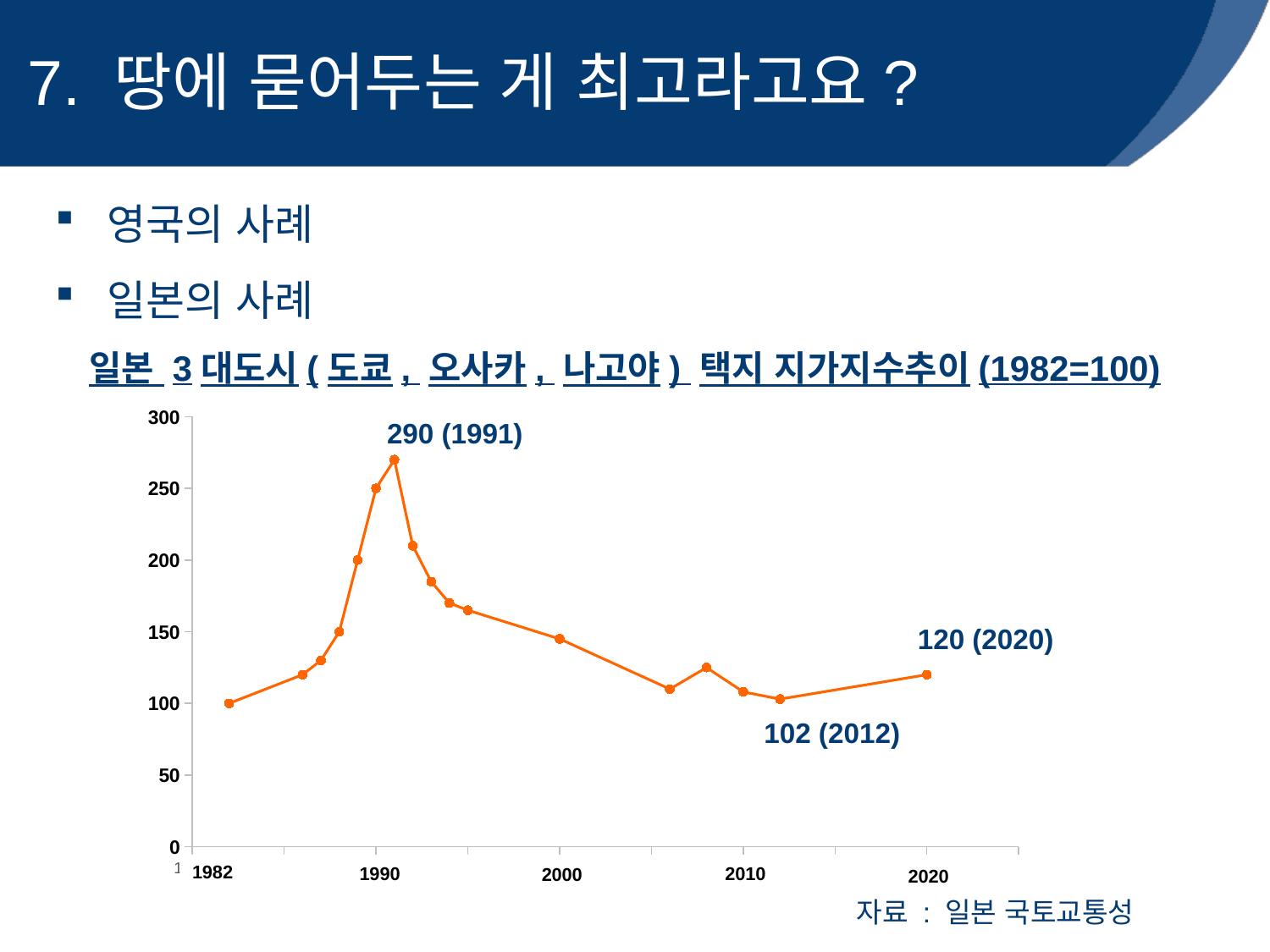

7. 땅에 묻어두는 게 최고라고요?
 영국의 사례
 일본의 사례
일본 3대도시(도쿄, 오사카, 나고야) 택지 지가지수추이(1982=100)

### Chart

| Category |  |
|---|---|
1982
1982
1982
1982
1982
2010
1990
2000
2020
1982
290 (1991)
120 (2020)
102 (2012)
자료 : 일본 국토교통성